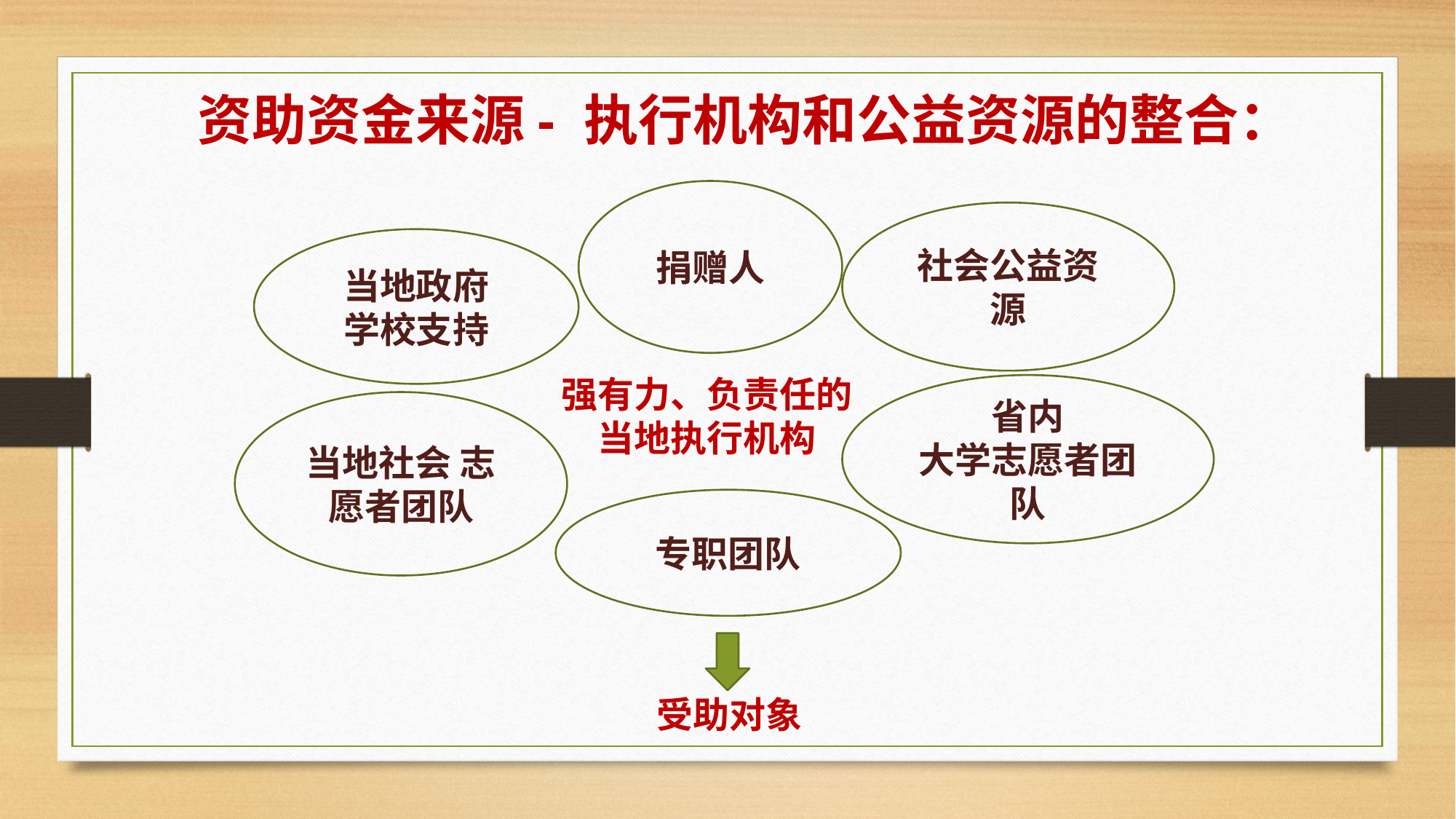

资助资金来源- 执行机构和公益资源的整合：
捐赠人
社会公益资源
当地政府
学校支持
强有力、负责任的
当地执行机构
省内
大学志愿者团队
当地社会 志愿者团队
专职团队

受助对象